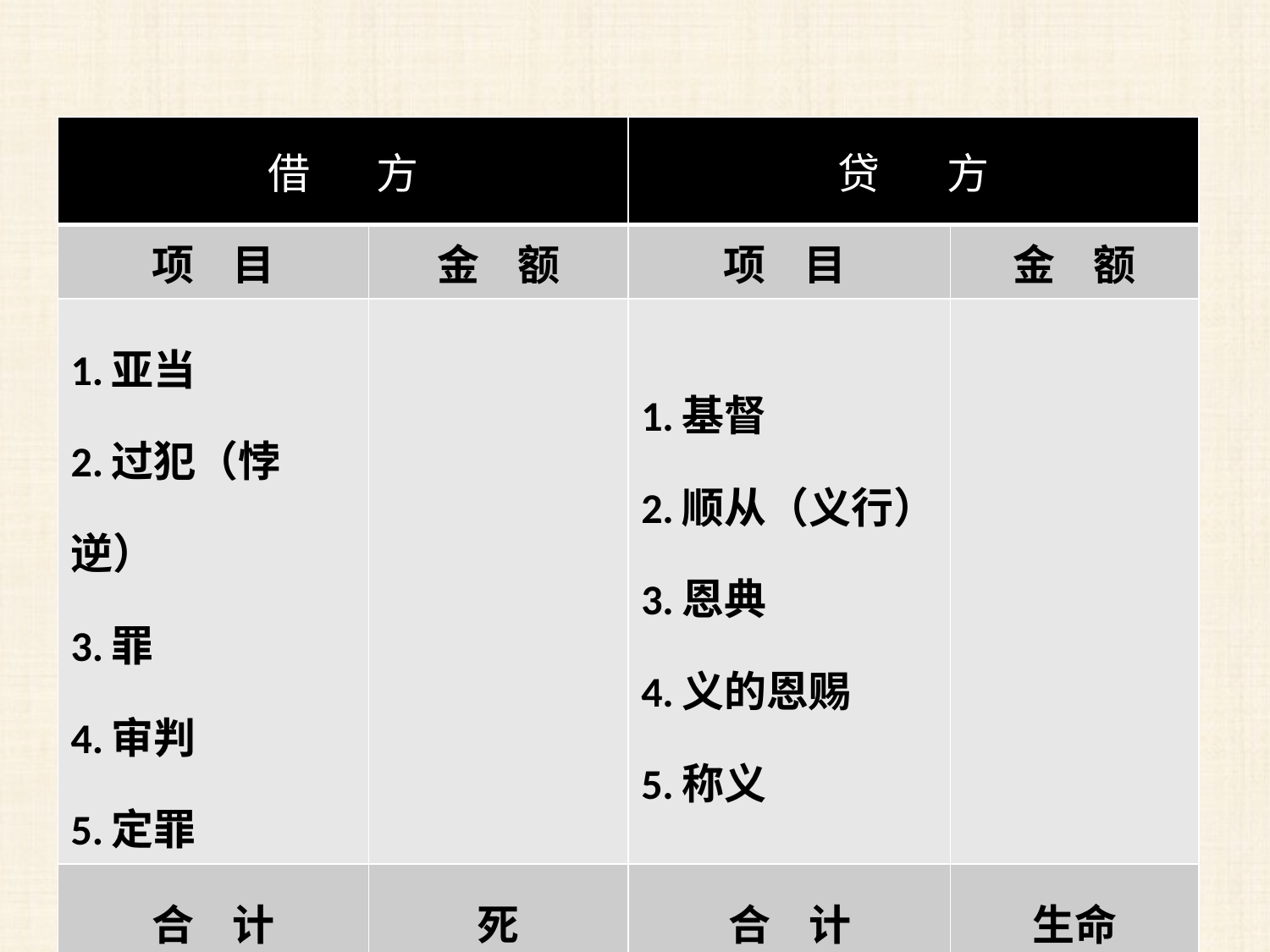

| 借 方 |  | 贷 方 |  |
| --- | --- | --- | --- |
| 项 目 | 金 额 | 项 目 | 金 额 |
| 1.亚当 2.过犯（悖逆） 3.罪 4.审判 5.定罪 |  | 1.基督 2.顺从（义行） 3.恩典 4.义的恩赐 5.称义 |  |
| 合 计 | 死 | 合 计 | 生命 |